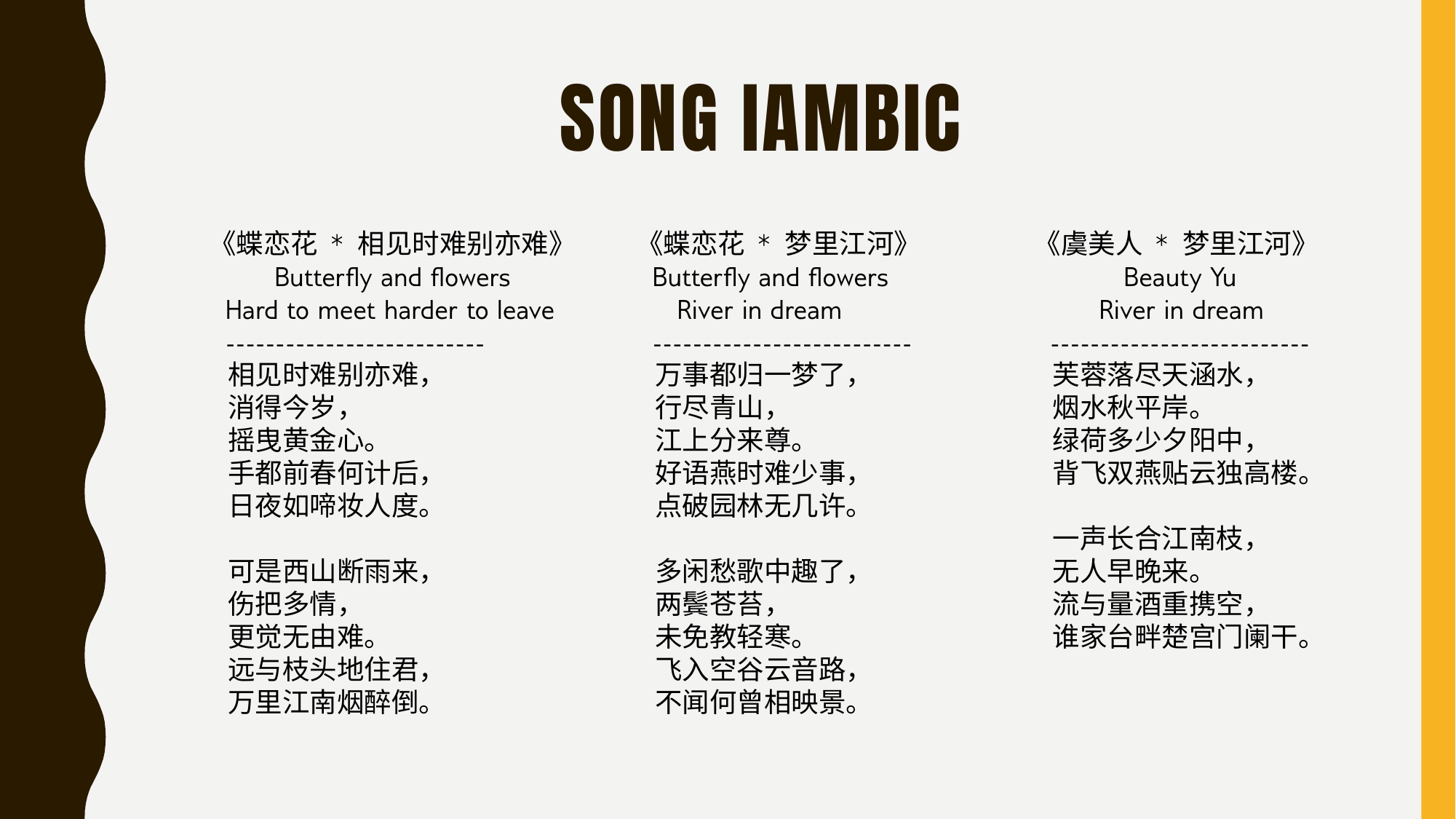

# Song iambic
《蝶恋花 * 相见时难别亦难》
        Butterfly and flowers
  Hard to meet harder to leave
  --------------------------
  相见时难别亦难，
  消得今岁，
  摇曳黄金心。
  手都前春何计后，
  日夜如啼妆人度。

  可是西山断雨来，
  伤把多情，
  更觉无由难。
  远与枝头地住君，
  万里江南烟醉倒。

《蝶恋花 * 梦里江河》
  Butterfly and flowers
     River in dream
  --------------------------
  万事都归一梦了，
  行尽青山，
  江上分来尊。
  好语燕时难少事，
  点破园林无几许。

  多闲愁歌中趣了，
  两鬓苍苔，
  未免教轻寒。
  飞入空谷云音路，
  不闻何曾相映景。

《虞美人 * 梦里江河》
           Beauty Yu
        River in dream
  --------------------------
  芙蓉落尽天涵水，
  烟水秋平岸。
  绿荷多少夕阳中，
  背飞双燕贴云独高楼。

  一声长合江南枝，
  无人早晚来。
  流与量酒重携空，
  谁家台畔楚宫门阑干。